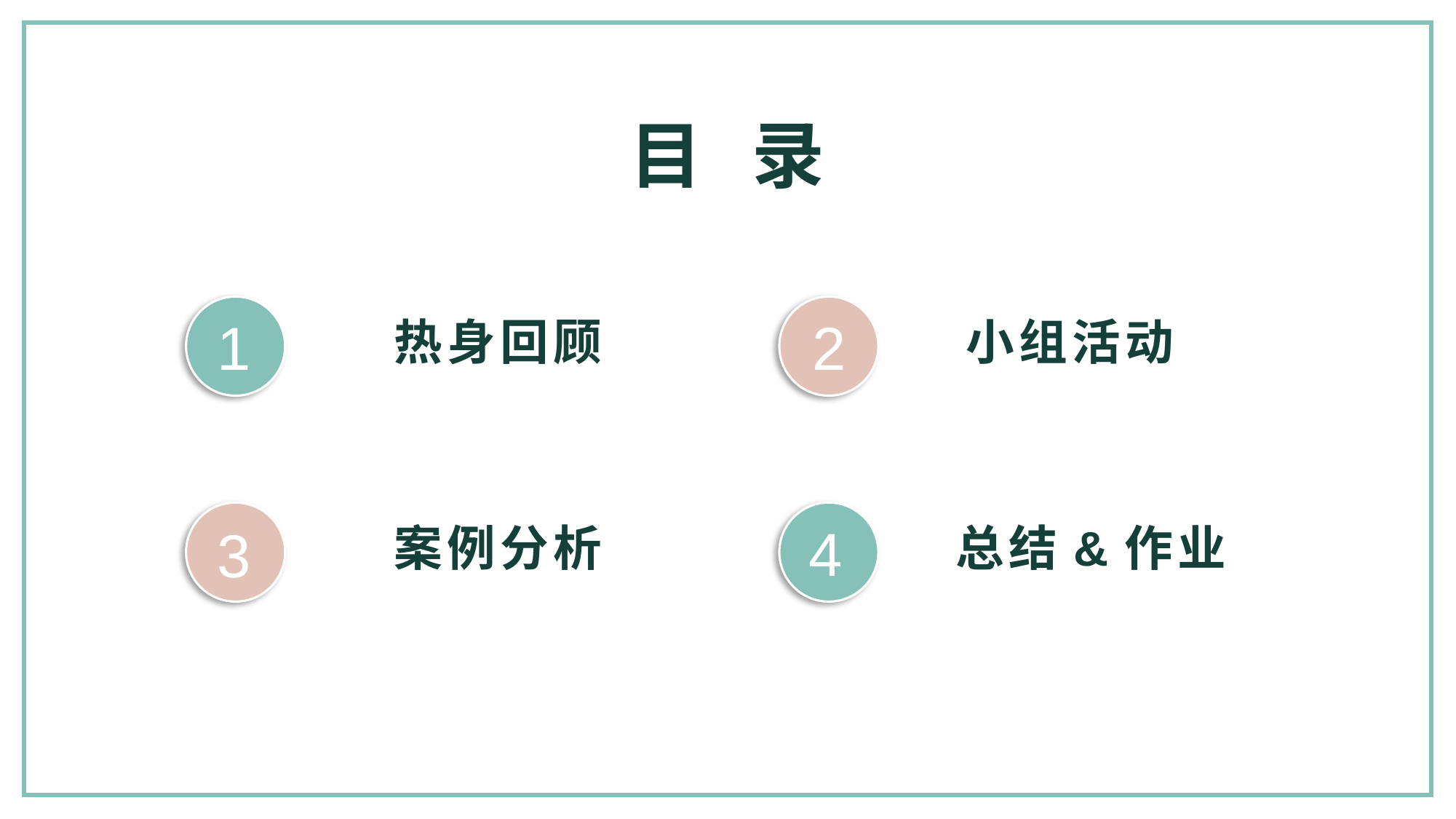

目   录

1

2
热身回顾
小组活动

3

4
案例分析
总结&作业